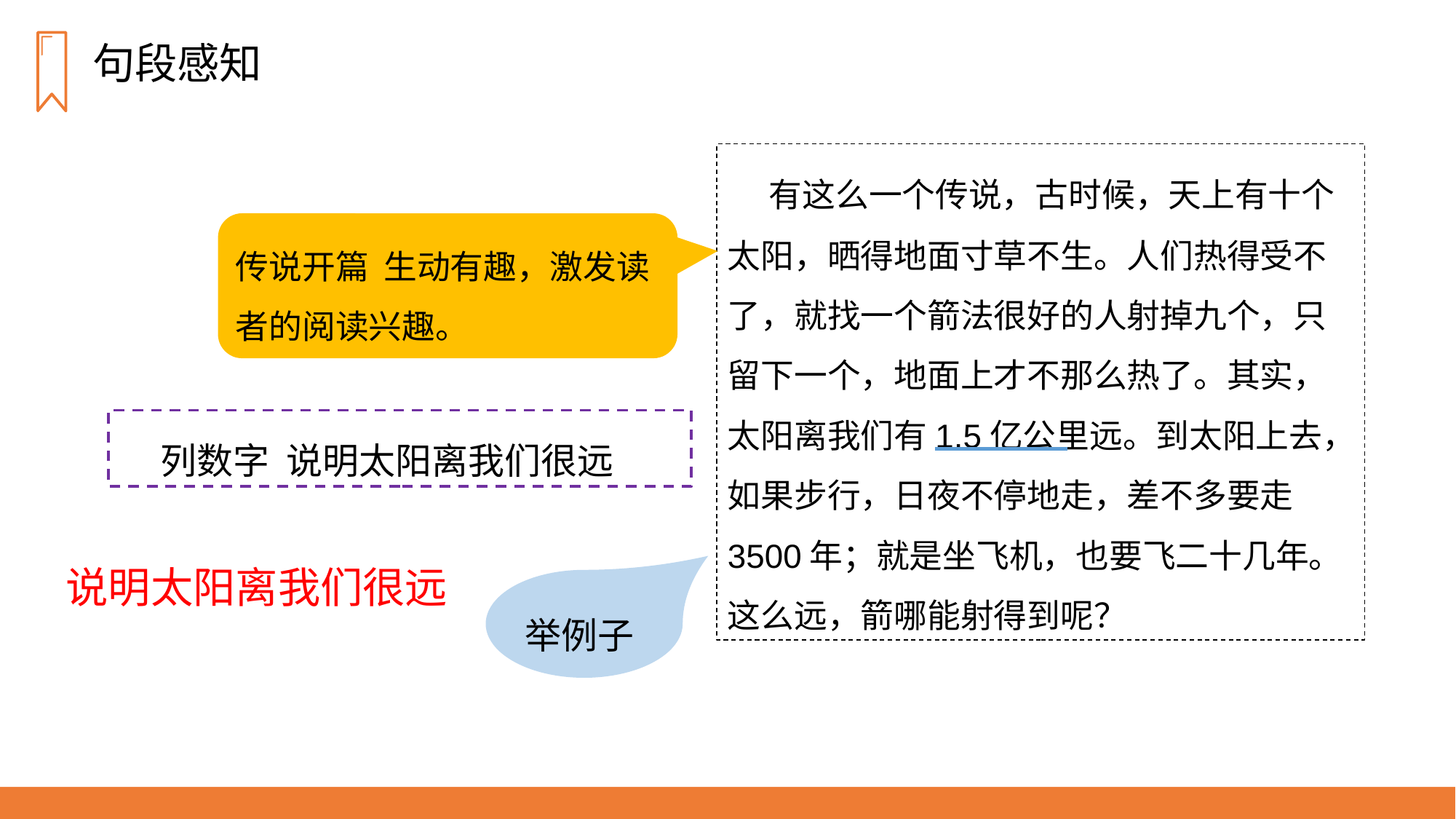

句段感知
    有这么一个传说，古时候，天上有十个太阳，晒得地面寸草不生。人们热得受不了，就找一个箭法很好的人射掉九个，只留下一个，地面上才不那么热了。其实，太阳离我们有1.5亿公里远。到太阳上去，如果步行，日夜不停地走，差不多要走3500年；就是坐飞机，也要飞二十几年。这么远，箭哪能射得到呢？
传说开篇  生动有趣，激发读者的阅读兴趣。
    列数字  说明太阳离我们很远
说明太阳离我们很远
举例子